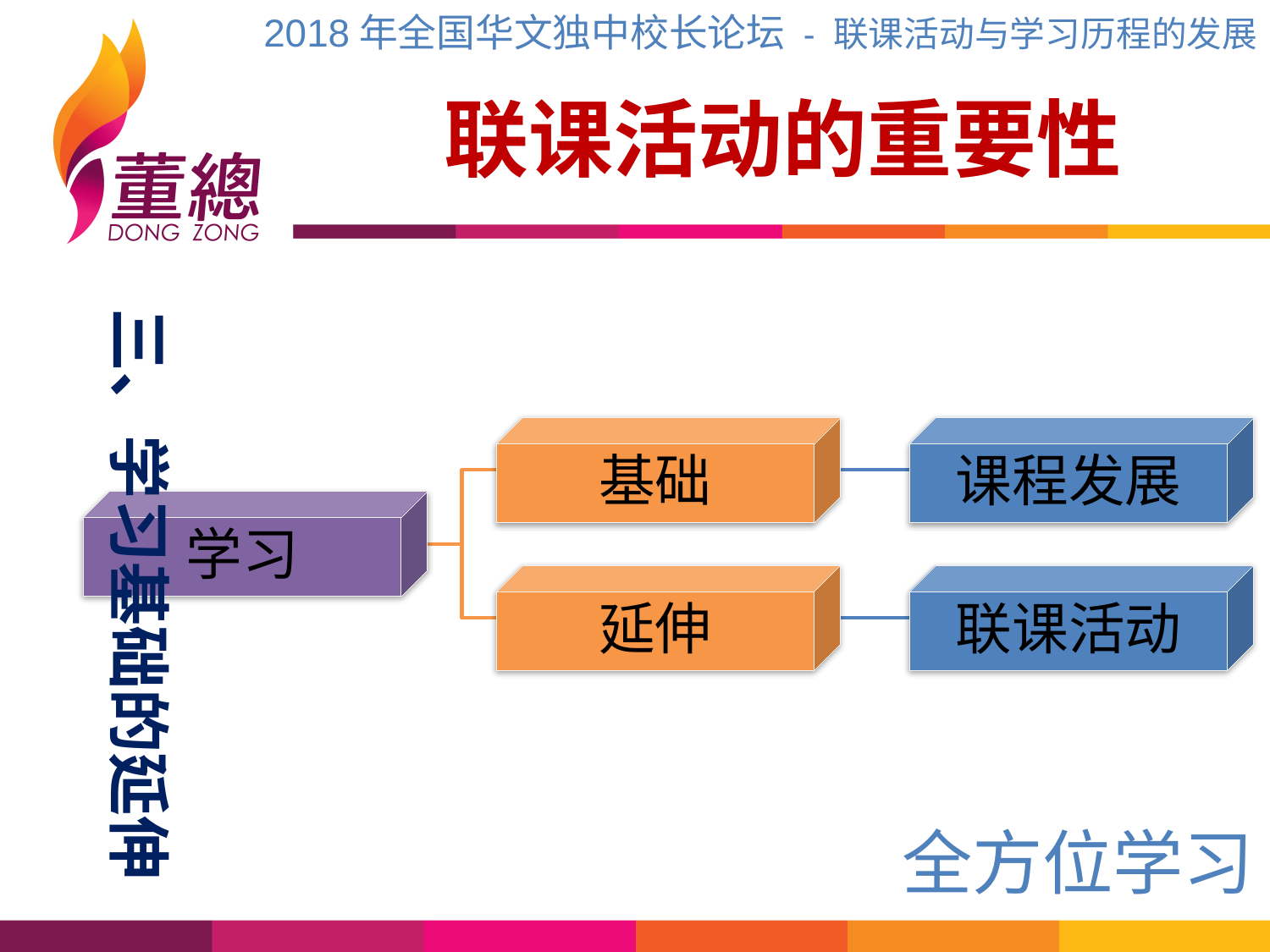

2018年全国华文独中校长论坛 - 联课活动与学习历程的发展
联课活动的重要性
学习
基础
课程发展
延伸
联课活动
三、学习基础的延伸
全方位学习